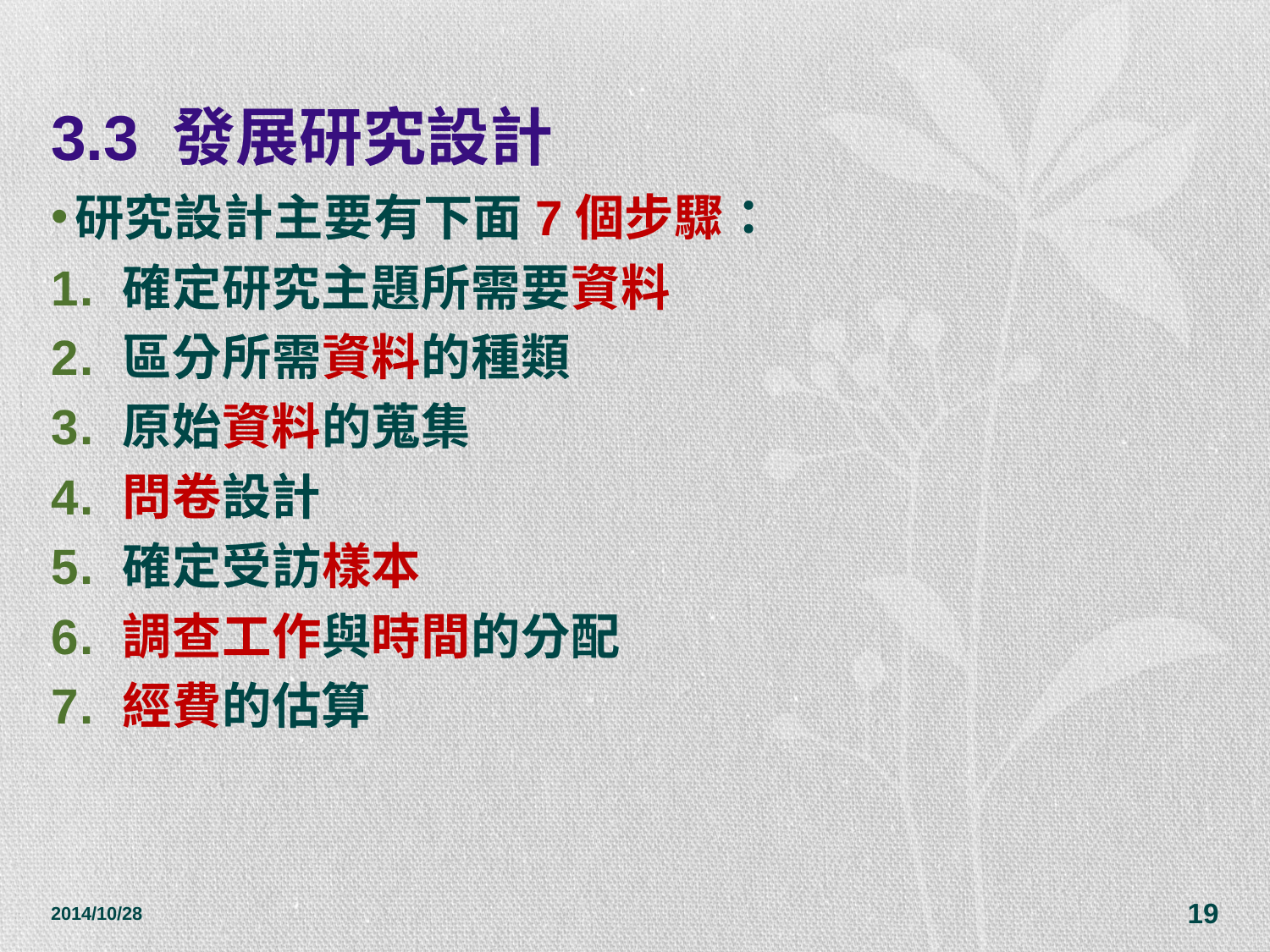

# 3.3 發展研究設計
研究設計主要有下面7個步驟：
確定研究主題所需要資料
區分所需資料的種類
原始資料的蒐集
問卷設計
確定受訪樣本
調查工作與時間的分配
經費的估算
2014/10/28
19